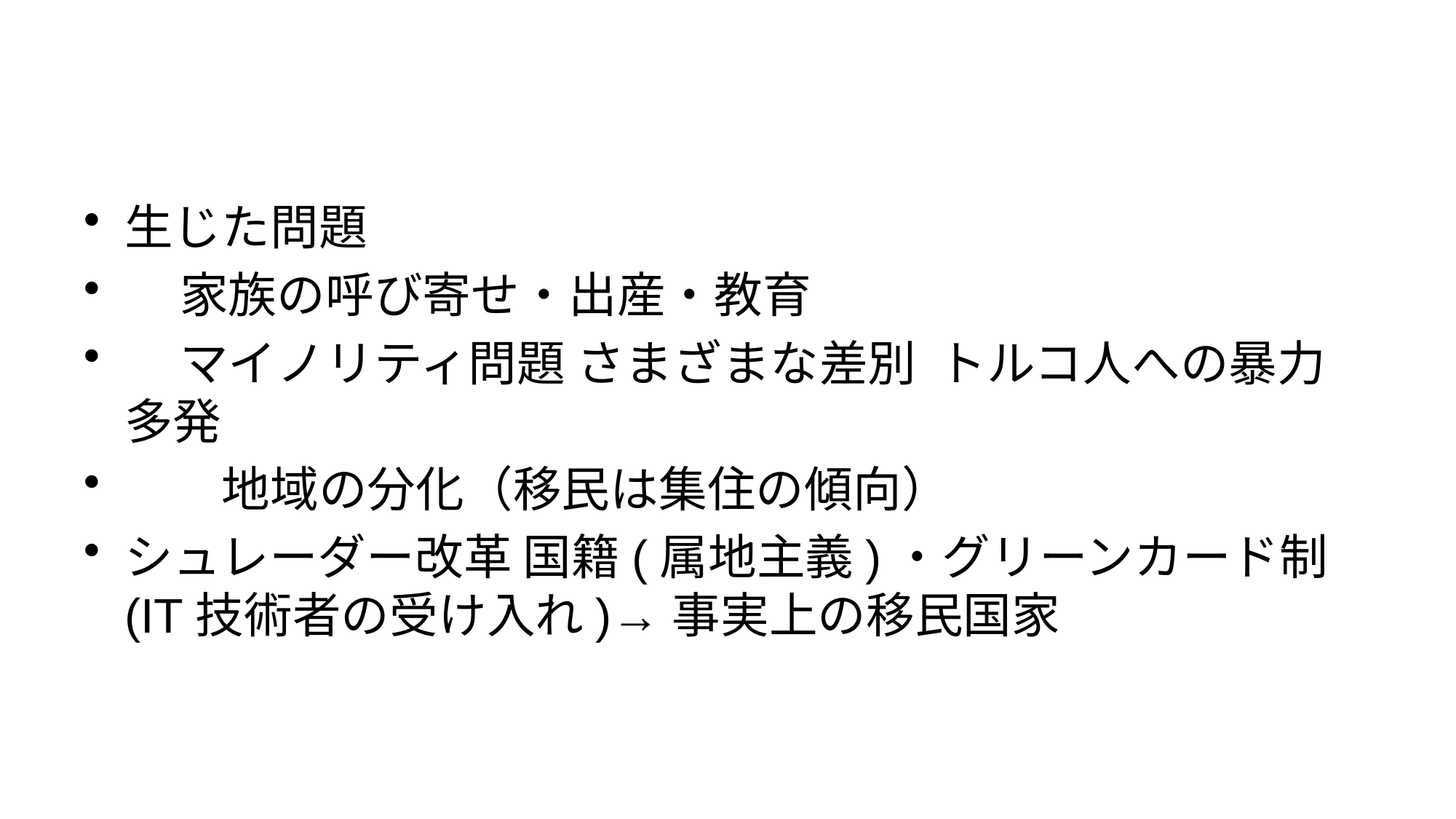

#
生じた問題
    家族の呼び寄せ・出産・教育
    マイノリティ問題 さまざまな差別  トルコ人への暴力多発
　　地域の分化（移民は集住の傾向）
シュレーダー改革 国籍(属地主義)・グリーンカード制(IT技術者の受け入れ)→事実上の移民国家